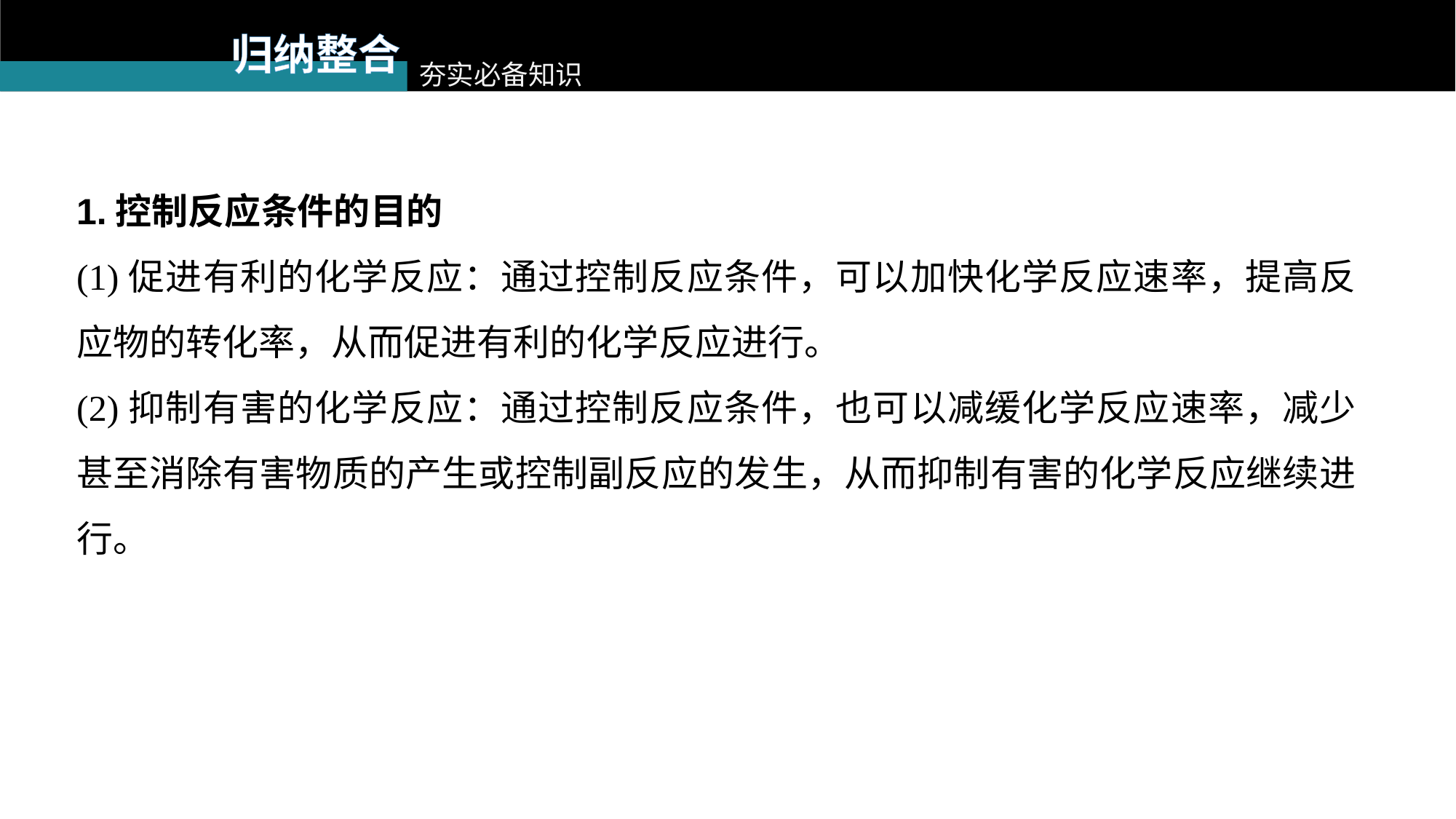

归纳整合
夯实必备知识

1.控制反应条件的目的
(1)促进有利的化学反应：通过控制反应条件，可以加快化学反应速率，提高反应物的转化率，从而促进有利的化学反应进行。
(2)抑制有害的化学反应：通过控制反应条件，也可以减缓化学反应速率，减少甚至消除有害物质的产生或控制副反应的发生，从而抑制有害的化学反应继续进行。